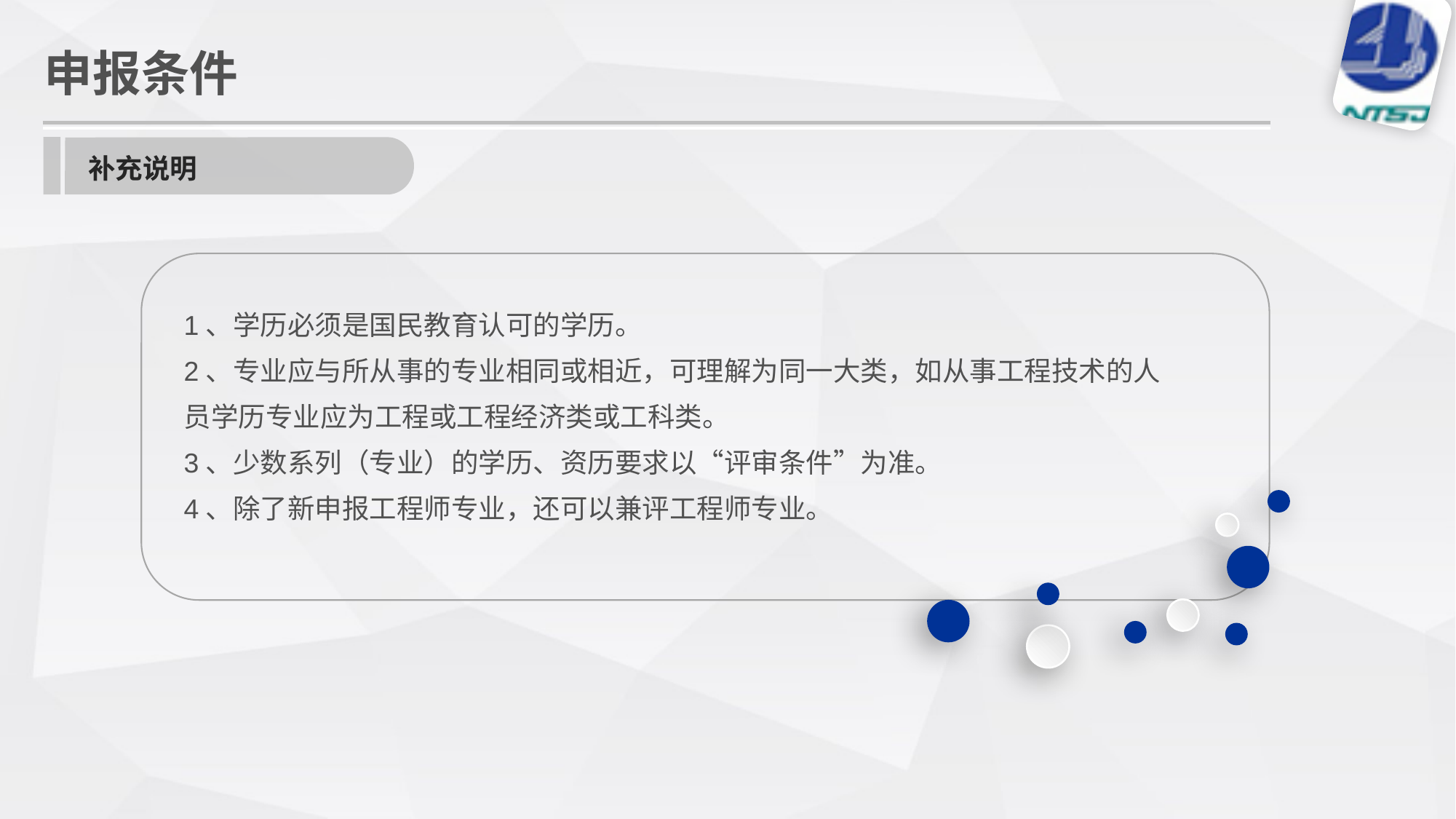

申报条件

补充说明

1、学历必须是国民教育认可的学历。
2、专业应与所从事的专业相同或相近，可理解为同一大类，如从事工程技术的人员学历专业应为工程或工程经济类或工科类。
3、少数系列（专业）的学历、资历要求以“评审条件”为准。
4、除了新申报工程师专业，还可以兼评工程师专业。